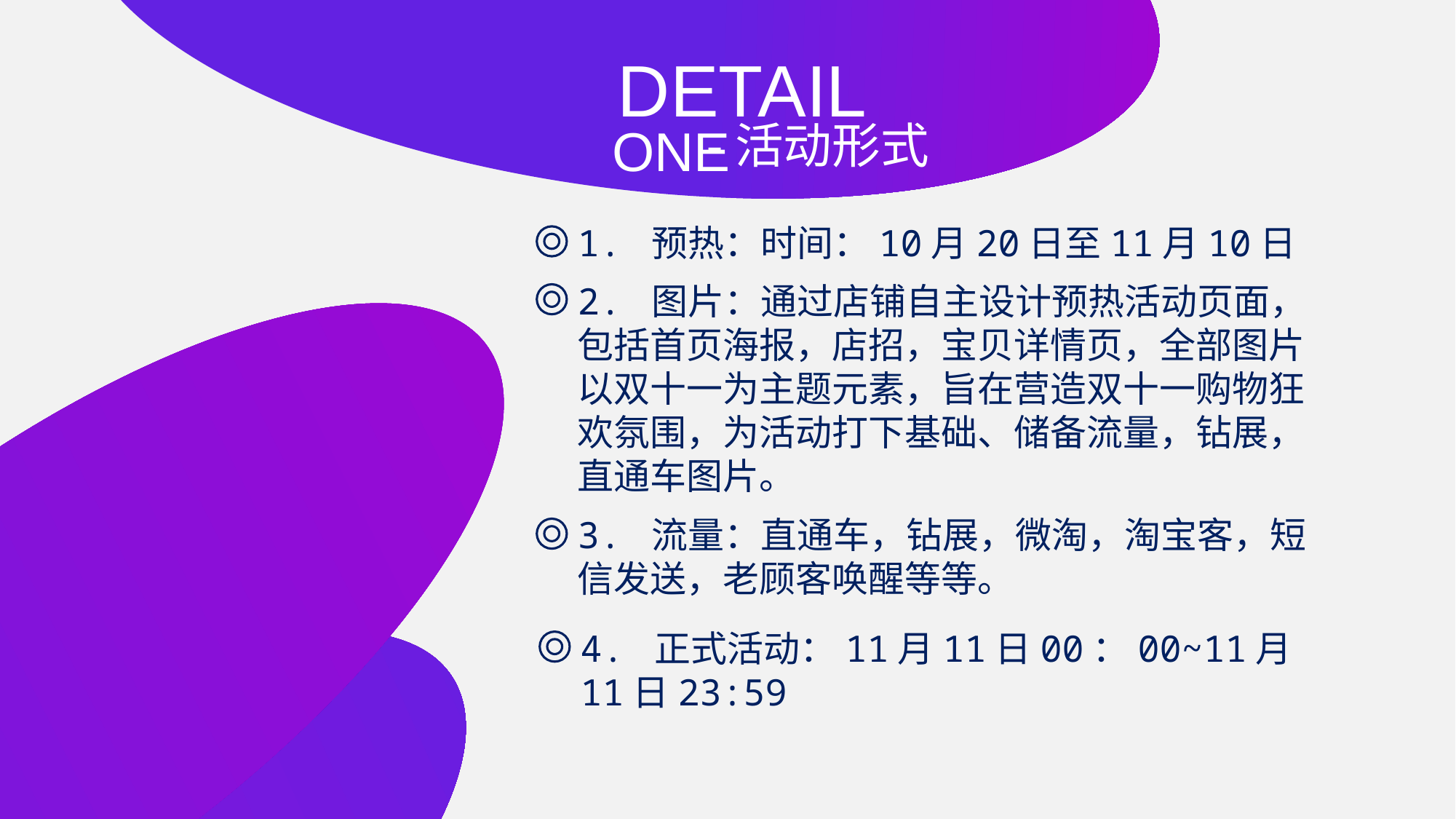

DETAIL
-活动形式
ONE
1. 预热：时间：10月20日至11月10日

2. 图片：通过店铺自主设计预热活动页面，包括首页海报，店招，宝贝详情页，全部图片以双十一为主题元素，旨在营造双十一购物狂欢氛围，为活动打下基础、储备流量，钻展，直通车图片。

3. 流量：直通车，钻展，微淘，淘宝客，短信发送，老顾客唤醒等等。

4. 正式活动：11月11日00：00~11月11日23:59